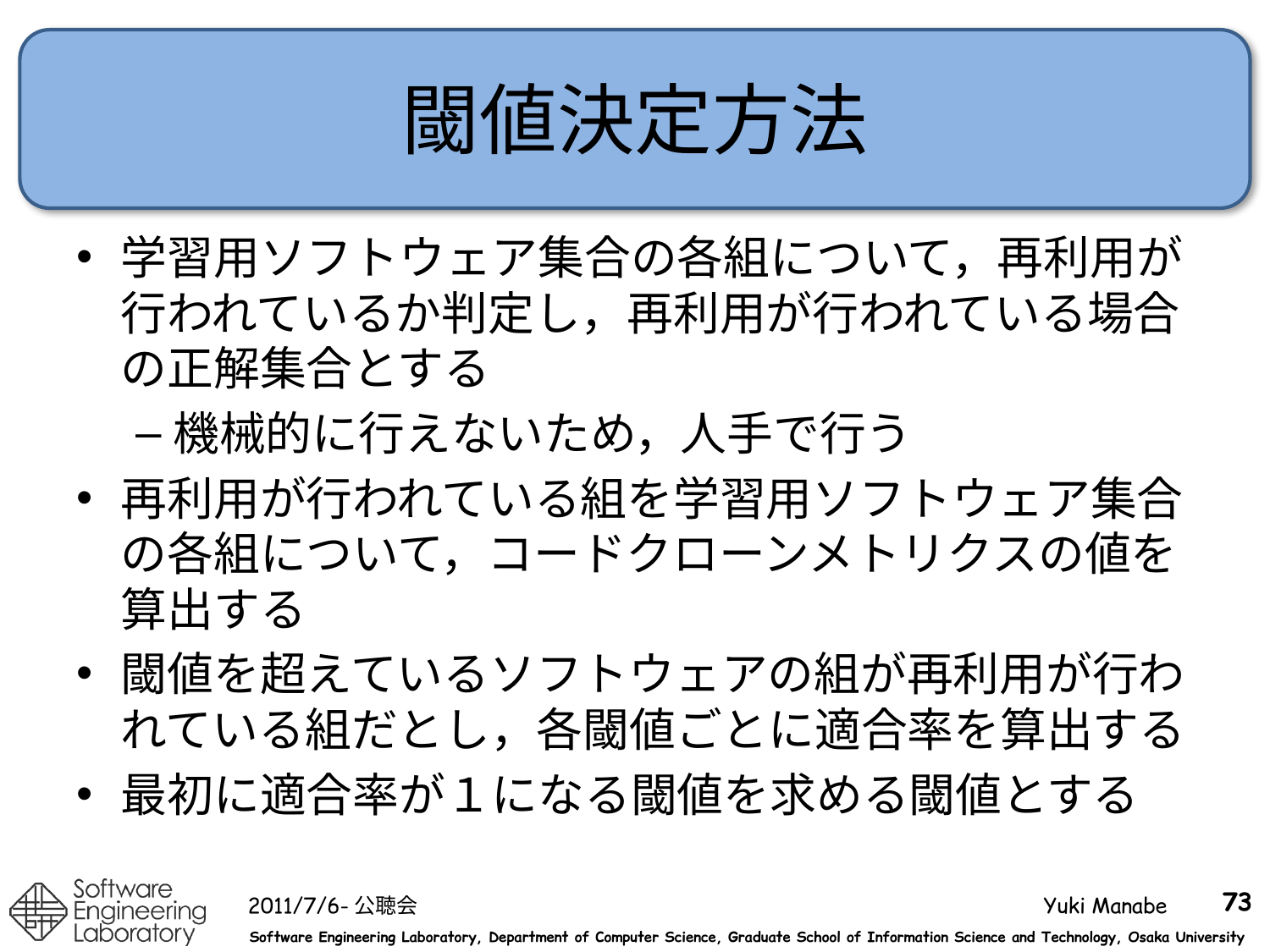

# 閾値決定方法
学習用ソフトウェア集合の各組について，再利用が行われているか判定し，再利用が行われている場合の正解集合とする
機械的に行えないため，人手で行う
再利用が行われている組を学習用ソフトウェア集合の各組について，コードクローンメトリクスの値を算出する
閾値を超えているソフトウェアの組が再利用が行われている組だとし，各閾値ごとに適合率を算出する
最初に適合率が１になる閾値を求める閾値とする
73
2011/7/6-公聴会
Yuki Manabe